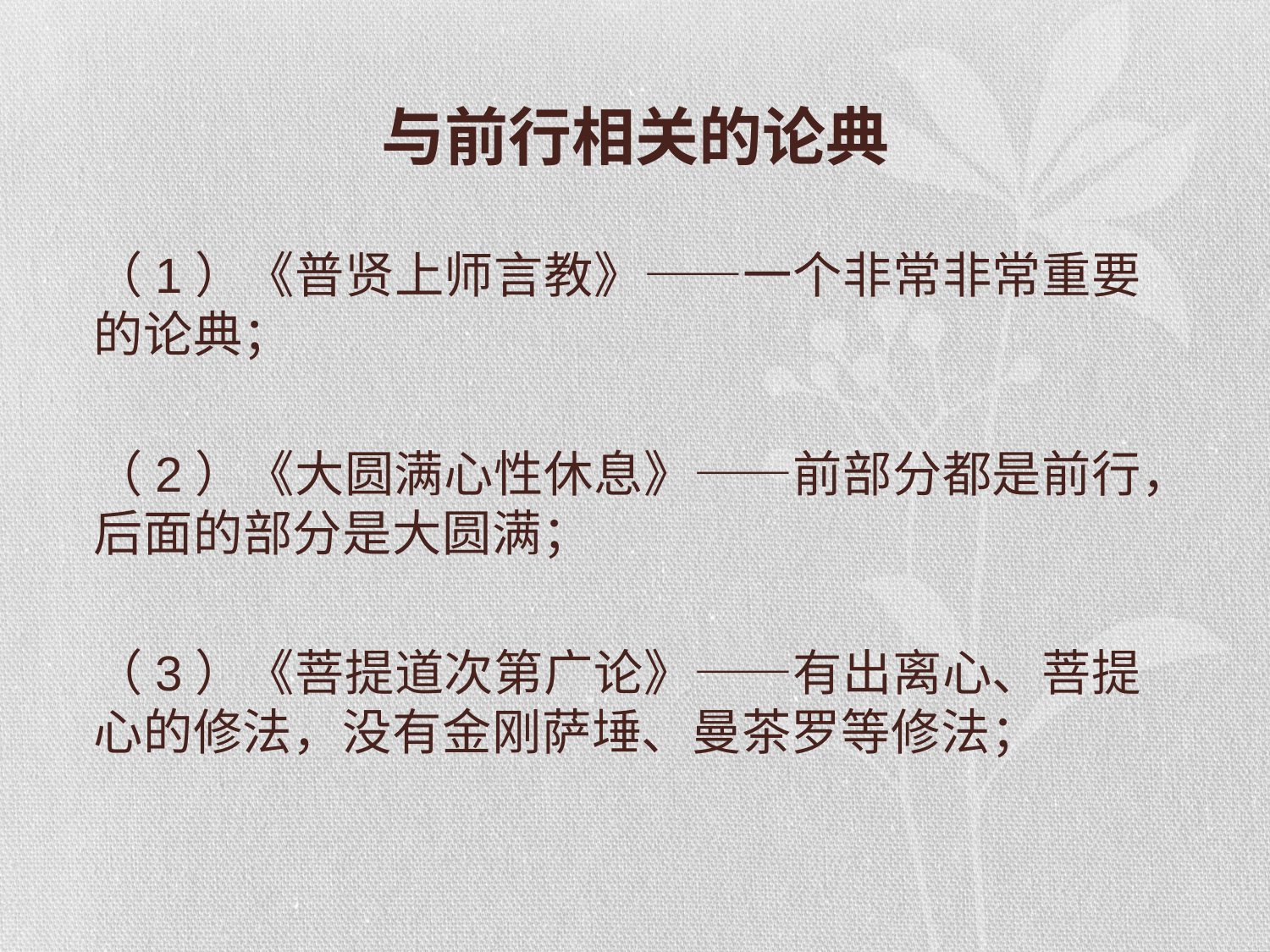

# 与前行相关的论典

（1）《普贤上师言教》——一个非常非常重要的论典；

（2）《大圆满心性休息》——前部分都是前行，后面的部分是大圆满；

（3）《菩提道次第广论》——有出离心、菩提心的修法，没有金刚萨埵、曼茶罗等修法；